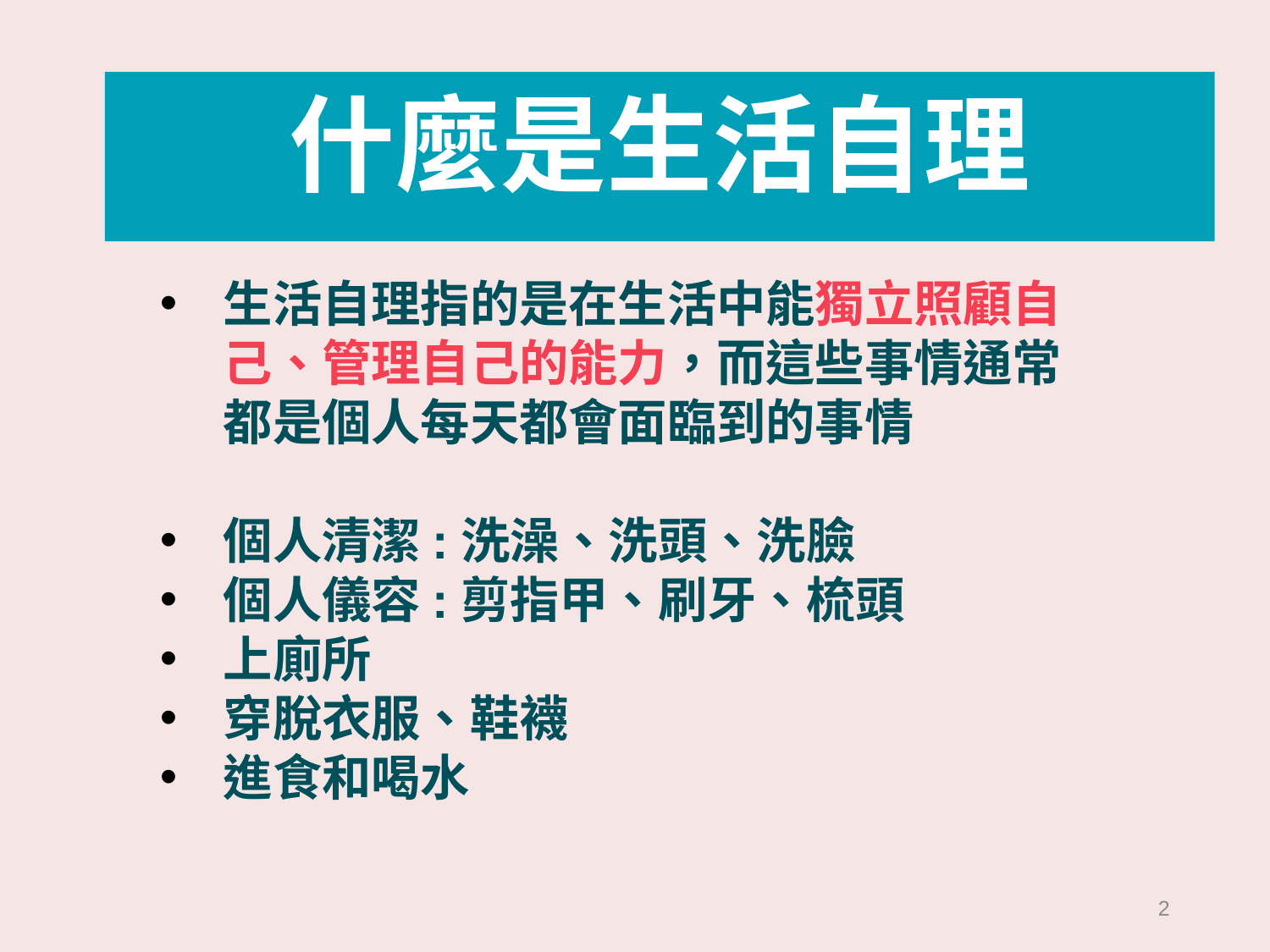

什麼是生活自理
生活自理指的是在生活中能獨立照顧自己、管理自己的能力，而這些事情通常都是個人每天都會面臨到的事情

個人清潔:洗澡、洗頭、洗臉
個人儀容:剪指甲、刷牙、梳頭
上廁所
穿脫衣服、鞋襪
進食和喝水

2